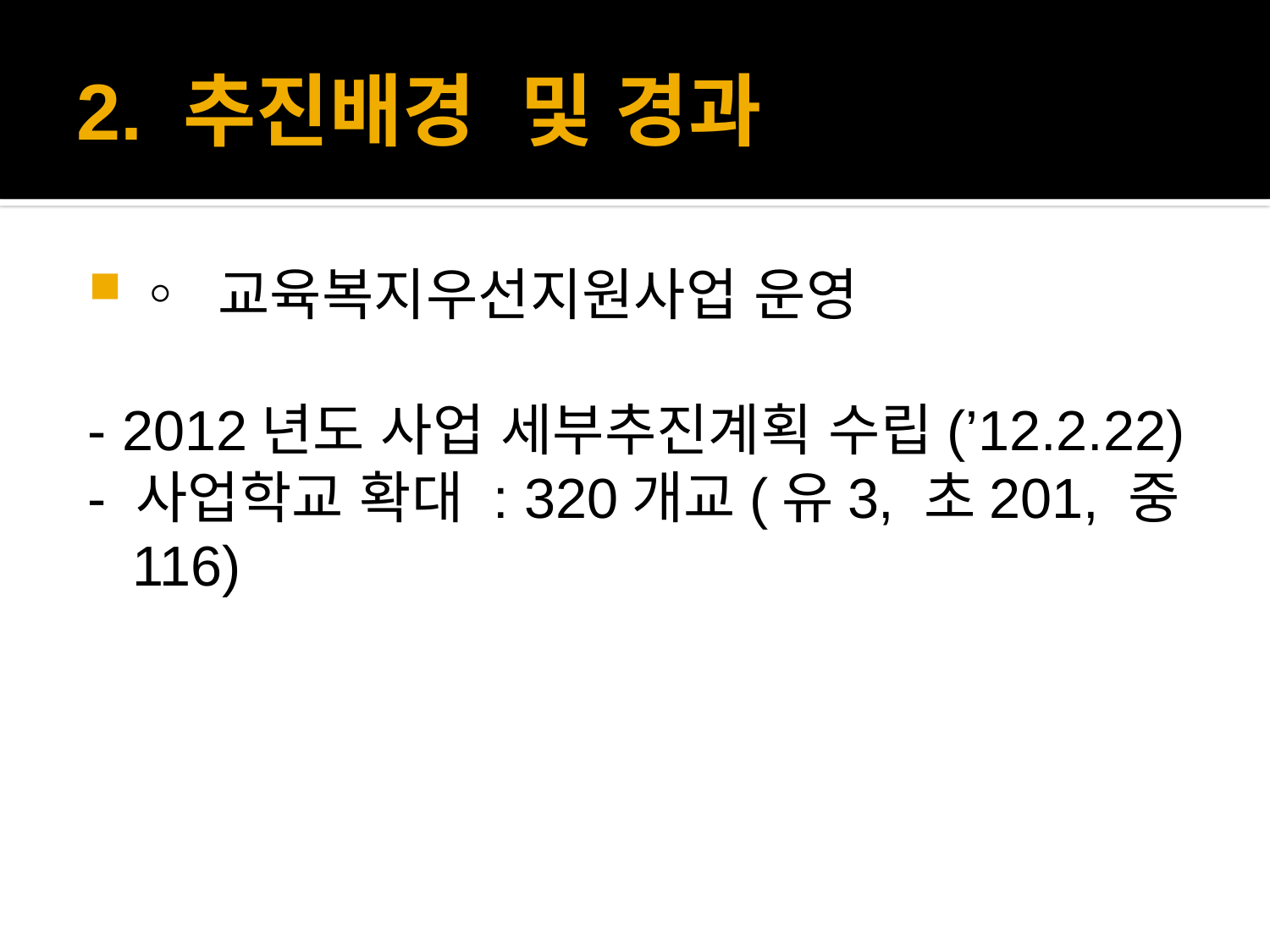

# 2. 추진배경  및 경과
◦ 교육복지우선지원사업 운영

- 2012년도 사업 세부추진계획 수립(’12.2.22)
- 사업학교 확대 : 320개교(유3, 초201, 중116)